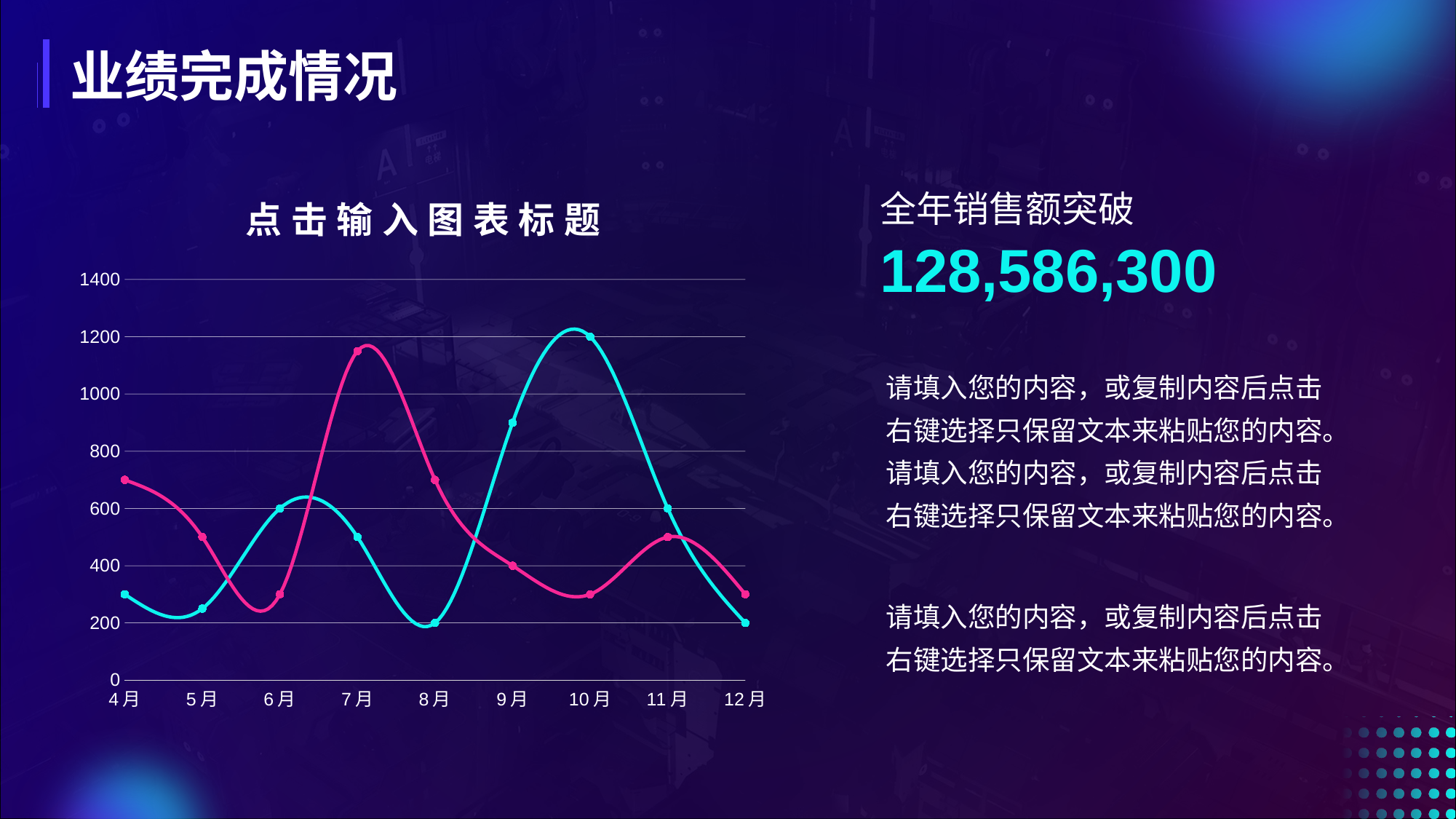

# 业绩完成情况
全年销售额突破
点击输入图表标题
128,586,300

### Chart

| Category | 系列 1 | 系列 2 | 系列 1副本 | 系列 2副本 |
|---|---|---|---|---|
| 4月 | 300.0 | 700.0 | 300.0 | 700.0 |
| 5月 | 250.0 | 500.0 | 250.0 | 500.0 |
| 6月 | 600.0 | 300.0 | 600.0 | 300.0 |
| 7月 | 500.0 | 1150.0 | 500.0 | 1150.0 |
| 8月 | 200.0 | 700.0 | 200.0 | 700.0 |
| 9月 | 900.0 | 400.0 | 900.0 | 400.0 |
| 10月 | 1200.0 | 300.0 | 1200.0 | 300.0 |
| 11月 | 600.0 | 500.0 | 600.0 | 500.0 |
| 12月 | 200.0 | 300.0 | 200.0 | 300.0 |
请填入您的内容，或复制内容后点击右键选择只保留文本来粘贴您的内容。请填入您的内容，或复制内容后点击右键选择只保留文本来粘贴您的内容。
请填入您的内容，或复制内容后点击右键选择只保留文本来粘贴您的内容。